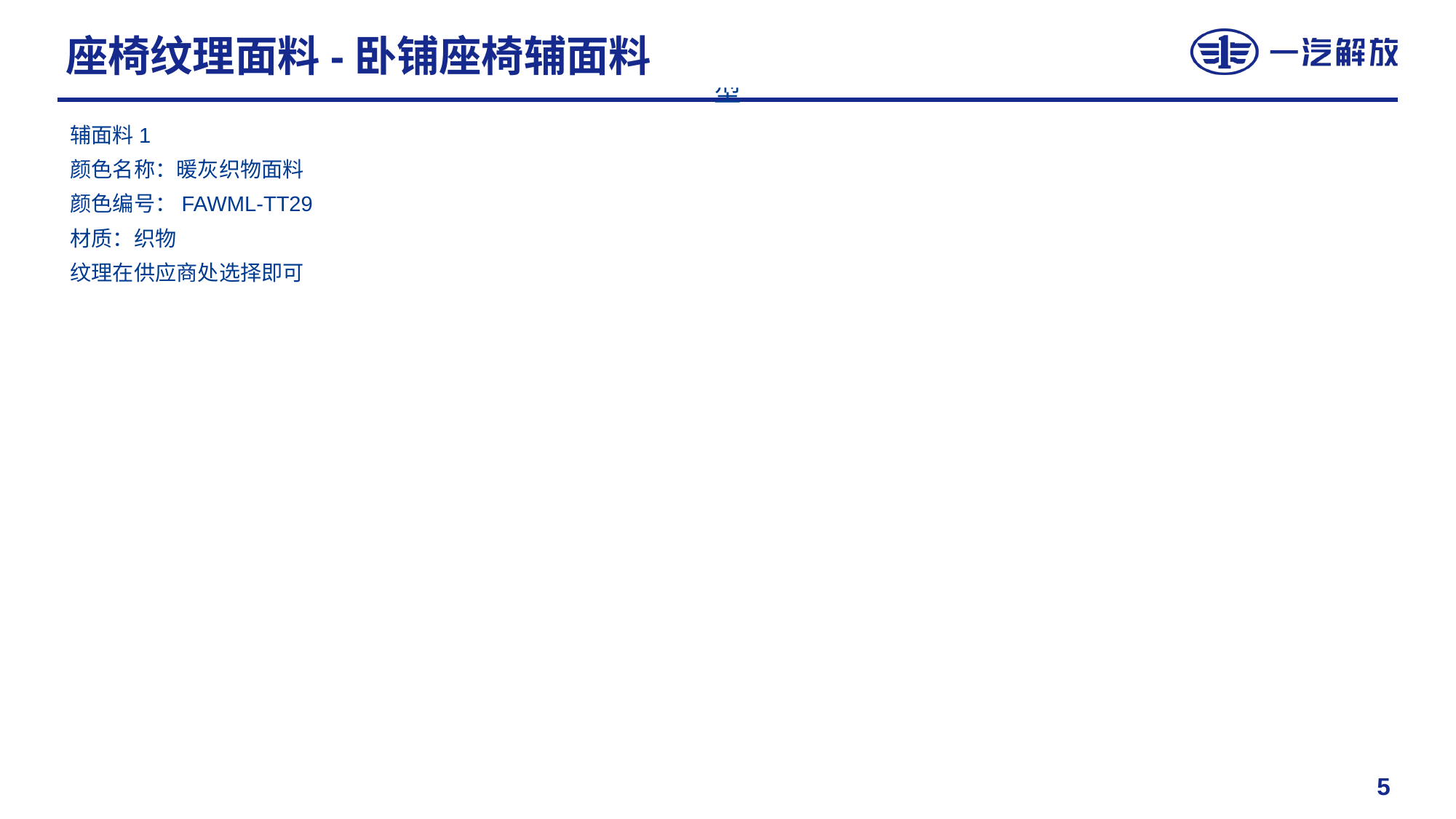

座椅纹理面料-卧铺座椅辅面料

辅面料1
颜色名称：暖灰织物面料
颜色编号：FAWML-TT29
材质：织物
纹理在供应商处选择即可